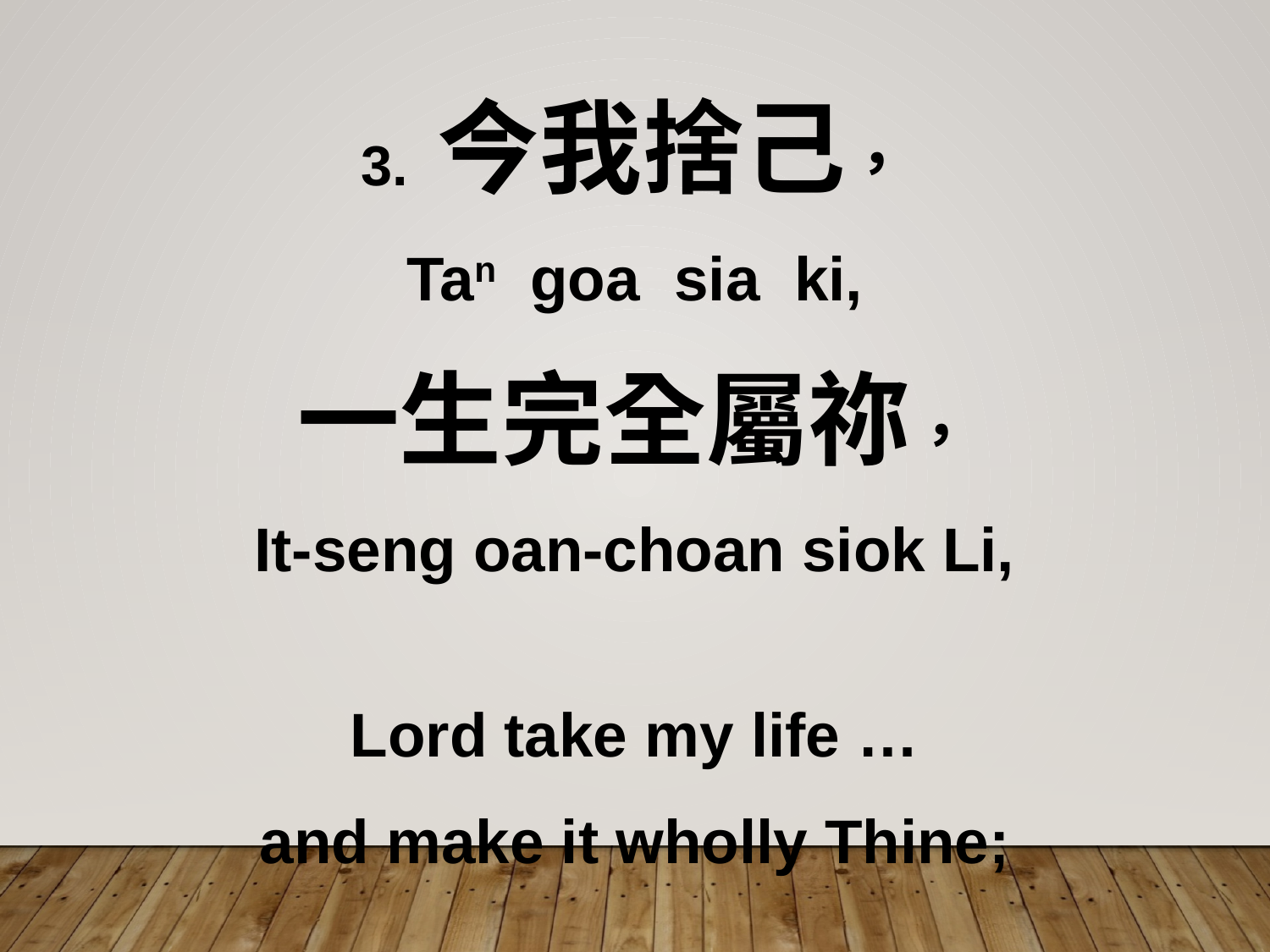

3. 今我捨己，
Tan  goa  sia  ki,
一生完全屬祢，
It-seng oan-choan siok Li,

Lord take my life …
and make it wholly Thine;